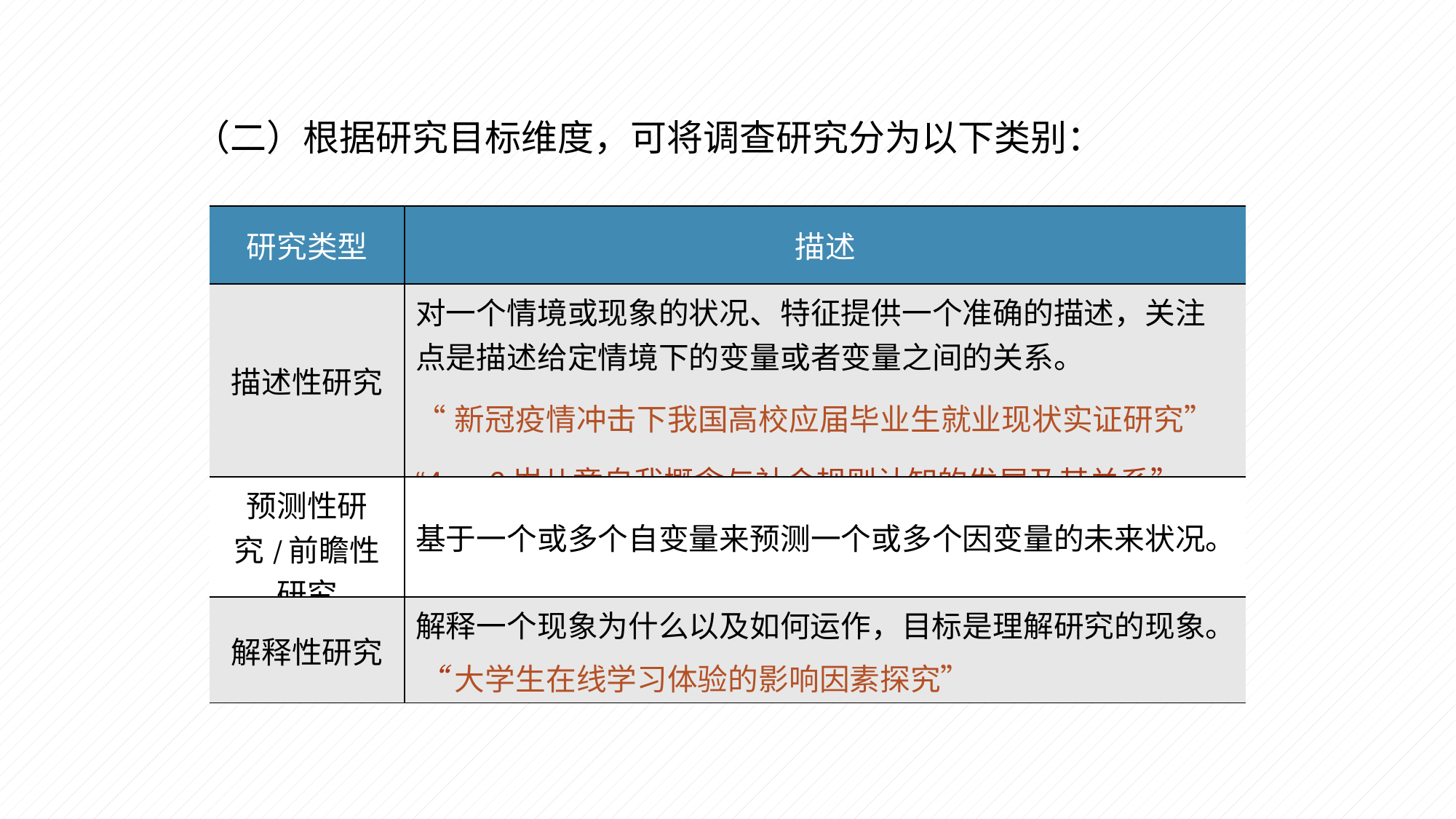

（二）根据研究目标维度，可将调查研究分为以下类别：
| 研究类型 | 描述 |
| --- | --- |
| 描述性研究 | 对一个情境或现象的状况、特征提供一个准确的描述，关注点是描述给定情境下的变量或者变量之间的关系。 “新冠疫情冲击下我国高校应届毕业生就业现状实证研究” “4～6岁儿童自我概念与社会规则认知的发展及其关系” |
| 预测性研究/前瞻性研究 | 基于一个或多个自变量来预测一个或多个因变量的未来状况。 |
| 解释性研究 | 解释一个现象为什么以及如何运作，目标是理解研究的现象。 “大学生在线学习体验的影响因素探究” |